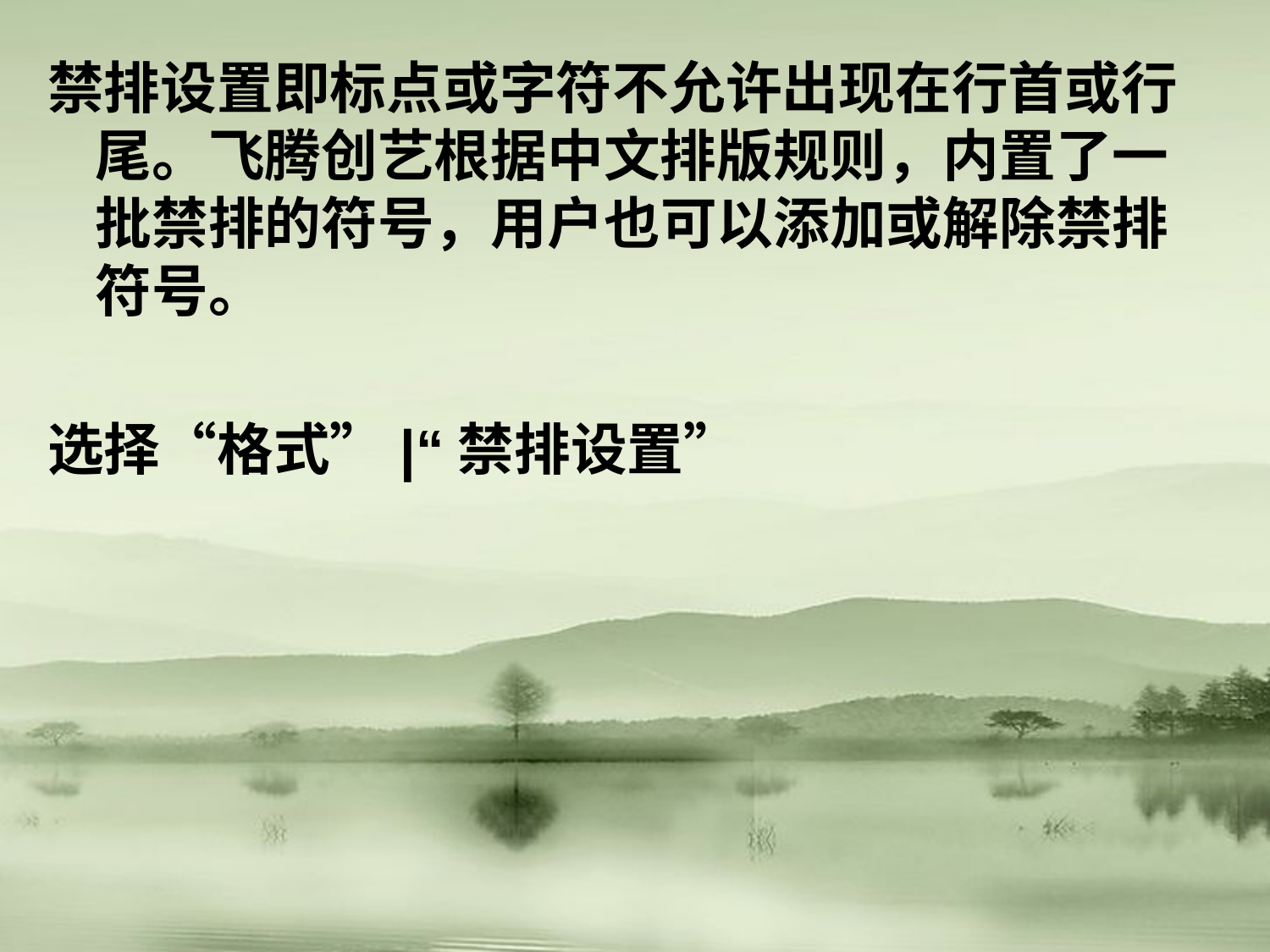

禁排设置即标点或字符不允许出现在行首或行尾。飞腾创艺根据中文排版规则，内置了一批禁排的符号，用户也可以添加或解除禁排符号。

选择“格式”|“禁排设置”